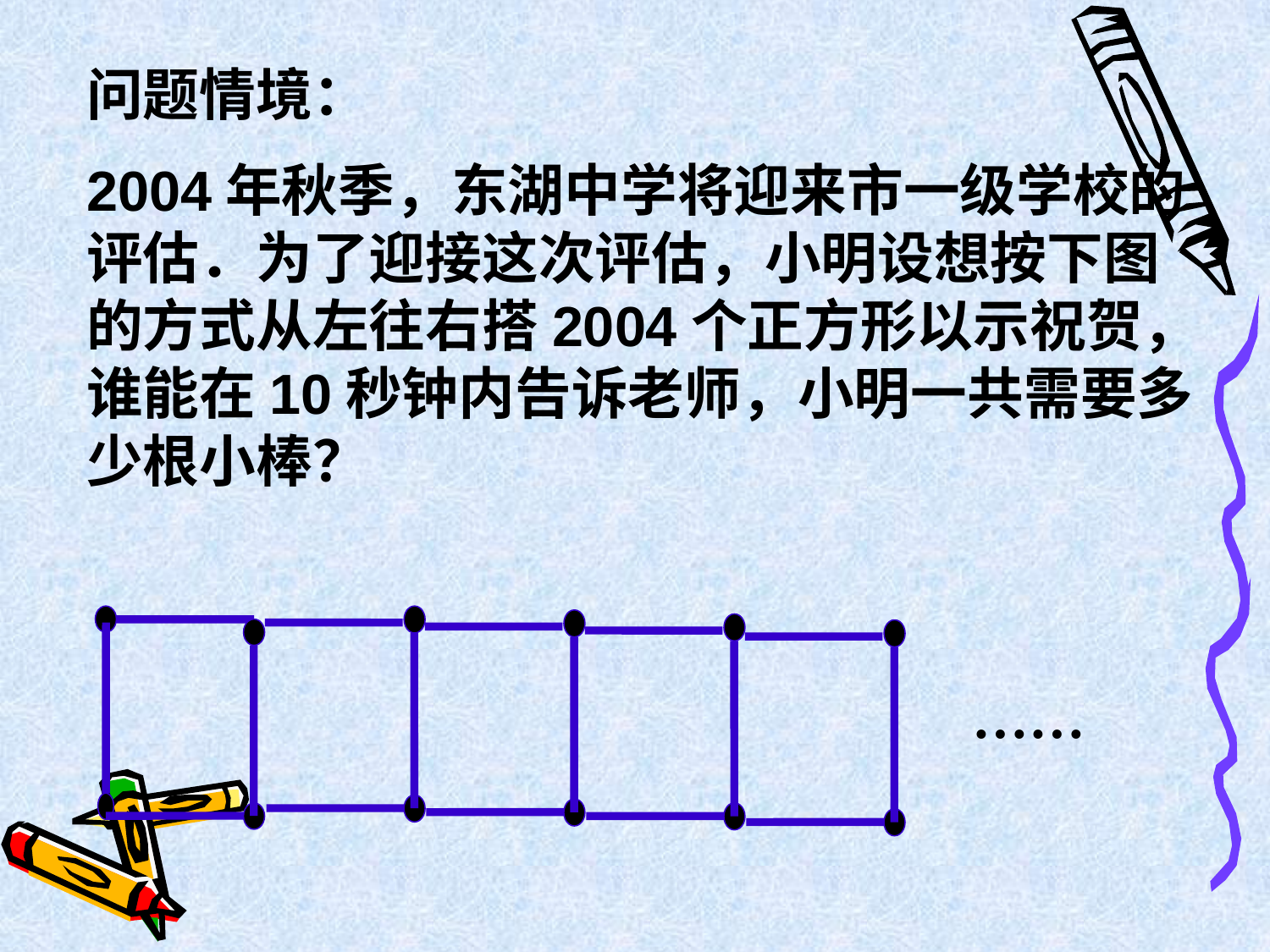

问题情境：
2004年秋季，东湖中学将迎来市一级学校的评估．为了迎接这次评估，小明设想按下图的方式从左往右搭2004个正方形以示祝贺，谁能在10秒钟内告诉老师，小明一共需要多少根小棒？

……